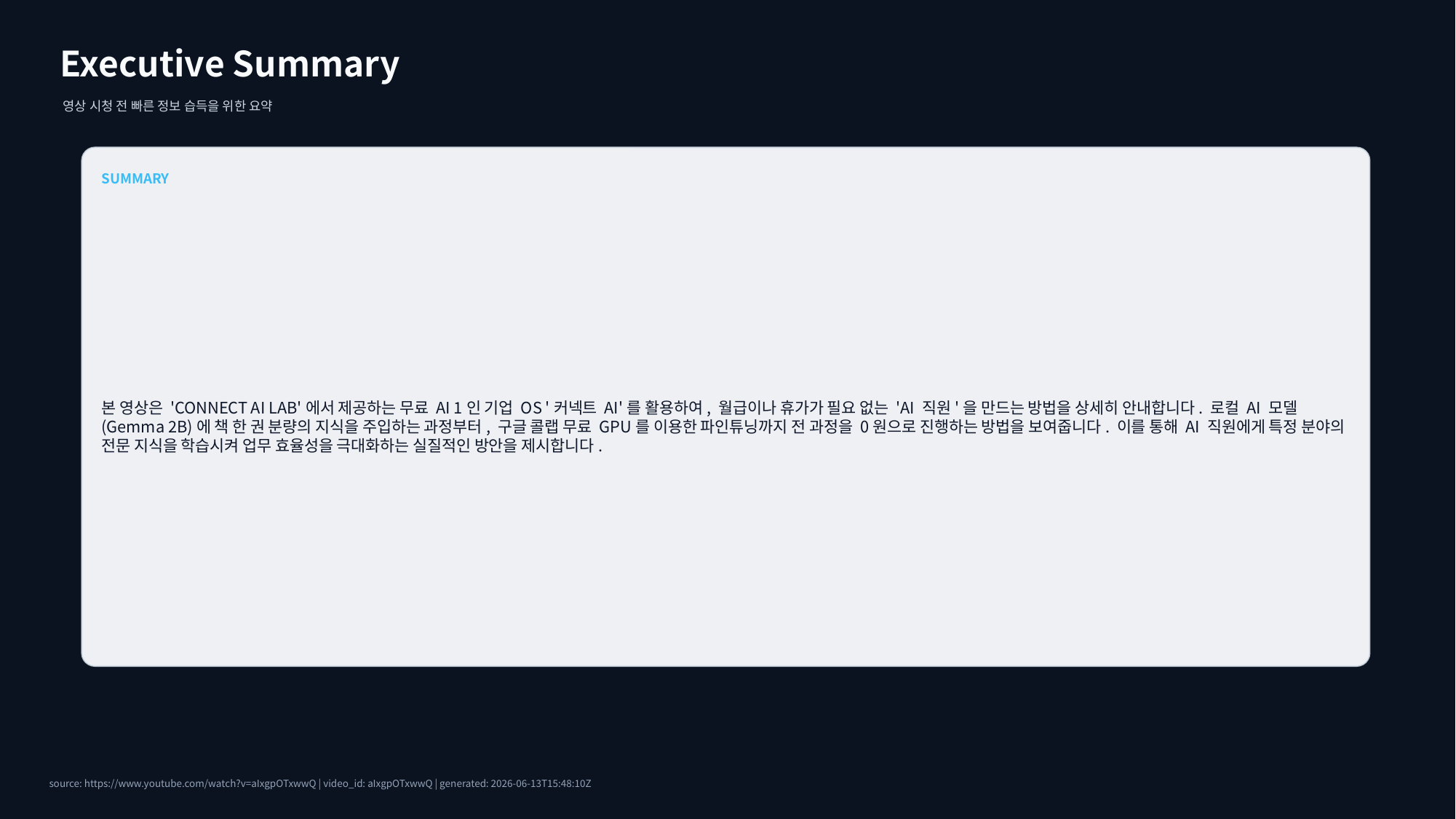

Executive Summary
영상 시청 전 빠른 정보 습득을 위한 요약

SUMMARY
본 영상은 'CONNECT AI LAB'에서 제공하는 무료 AI 1인 기업 OS '커넥트 AI'를 활용하여, 월급이나 휴가가 필요 없는 'AI 직원'을 만드는 방법을 상세히 안내합니다. 로컬 AI 모델(Gemma 2B)에 책 한 권 분량의 지식을 주입하는 과정부터, 구글 콜랩 무료 GPU를 이용한 파인튜닝까지 전 과정을 0원으로 진행하는 방법을 보여줍니다. 이를 통해 AI 직원에게 특정 분야의 전문 지식을 학습시켜 업무 효율성을 극대화하는 실질적인 방안을 제시합니다.
source: https://www.youtube.com/watch?v=aIxgpOTxwwQ | video_id: aIxgpOTxwwQ | generated: 2026-06-13T15:48:10Z